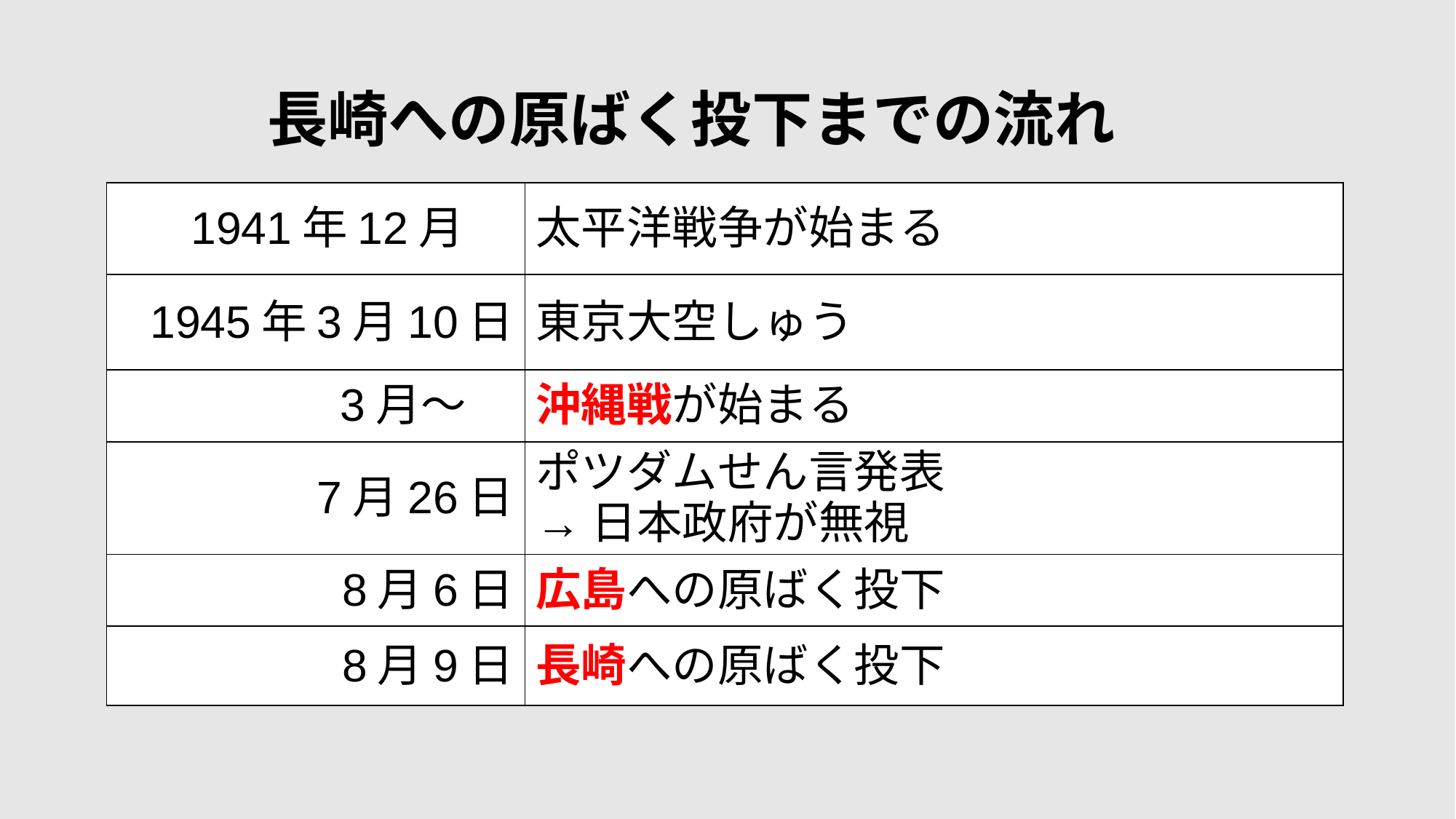

長崎への原ばく投下までの流れ
| 1941年12月 | 太平洋戦争が始まる |
| --- | --- |
| 1945年3月10日 | 東京大空しゅう |
| 3月〜 | 沖縄戦が始まる |
| 7月26日 | ポツダムせん言発表 →日本政府が無視 |
| 8月6日 | 広島への原ばく投下 |
| 8月9日 | 長崎への原ばく投下 |